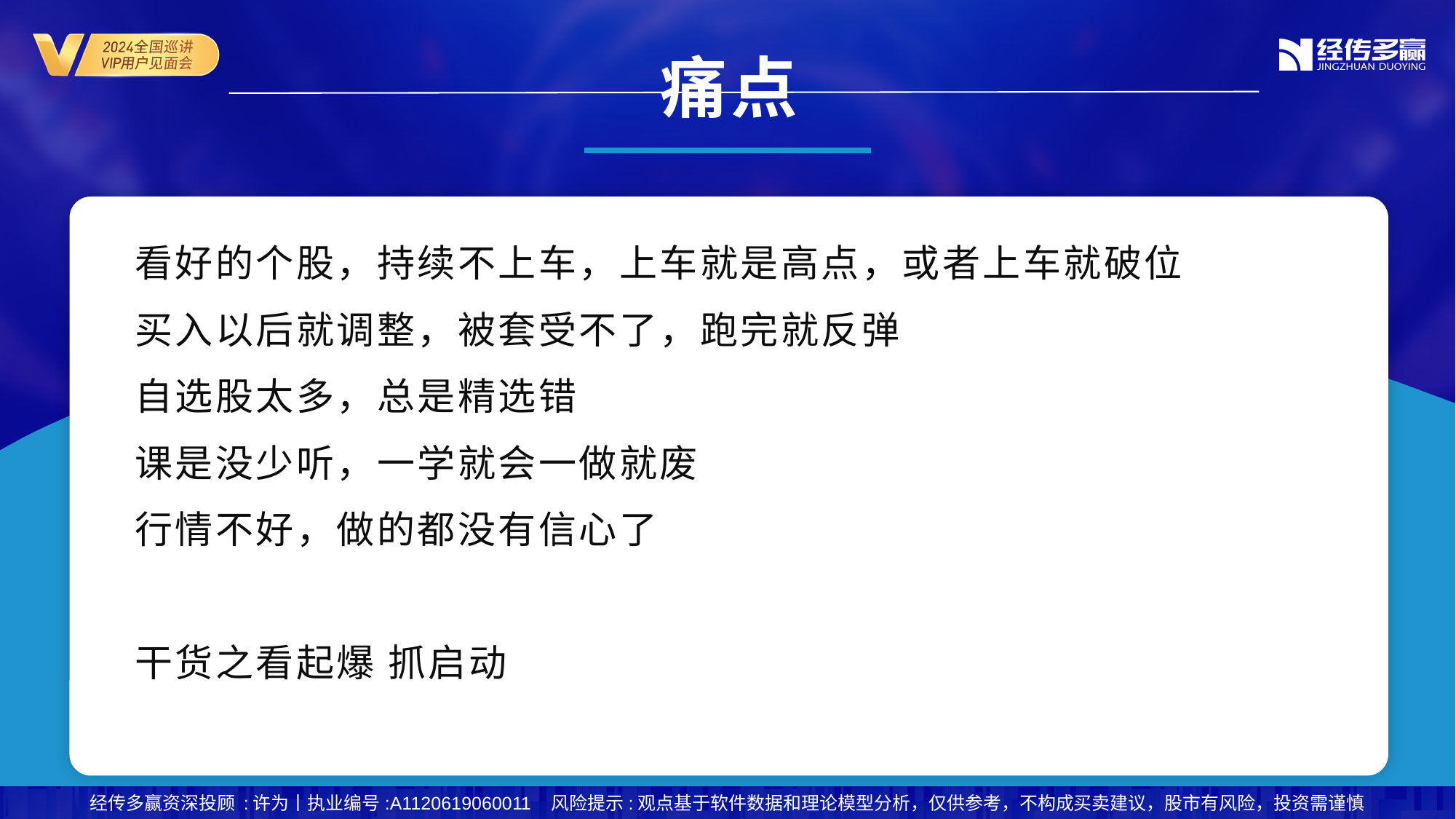

痛点

看好的个股，持续不上车，上车就是高点，或者上车就破位
买入以后就调整，被套受不了，跑完就反弹
自选股太多，总是精选错
课是没少听，一学就会一做就废
行情不好，做的都没有信心了

干货之看起爆 抓启动

经传多赢资深投顾 :许为丨执业编号:A1120619060011   风险提示:观点基于软件数据和理论模型分析，仅供参考，不构成买卖建议，股市有风险，投资需谨慎